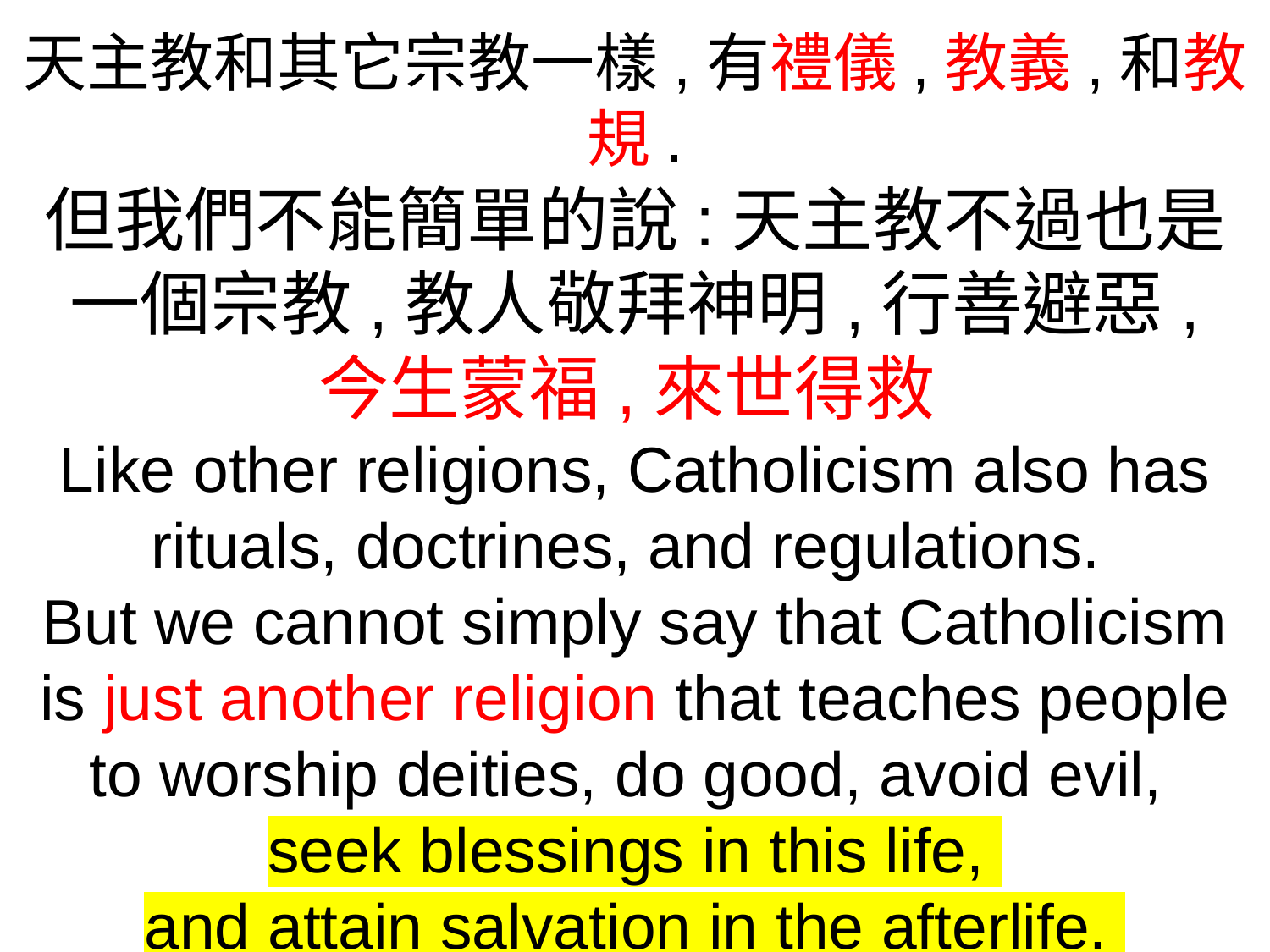

天主教和其它宗教一樣,有禮儀,教義,和教規.
但我們不能簡單的說:天主教不過也是一個宗教,教人敬拜神明,行善避惡,
今生蒙福,來世得救
Like other religions, Catholicism also has rituals, doctrines, and regulations.
But we cannot simply say that Catholicism is just another religion that teaches people to worship deities, do good, avoid evil,
seek blessings in this life,
and attain salvation in the afterlife.